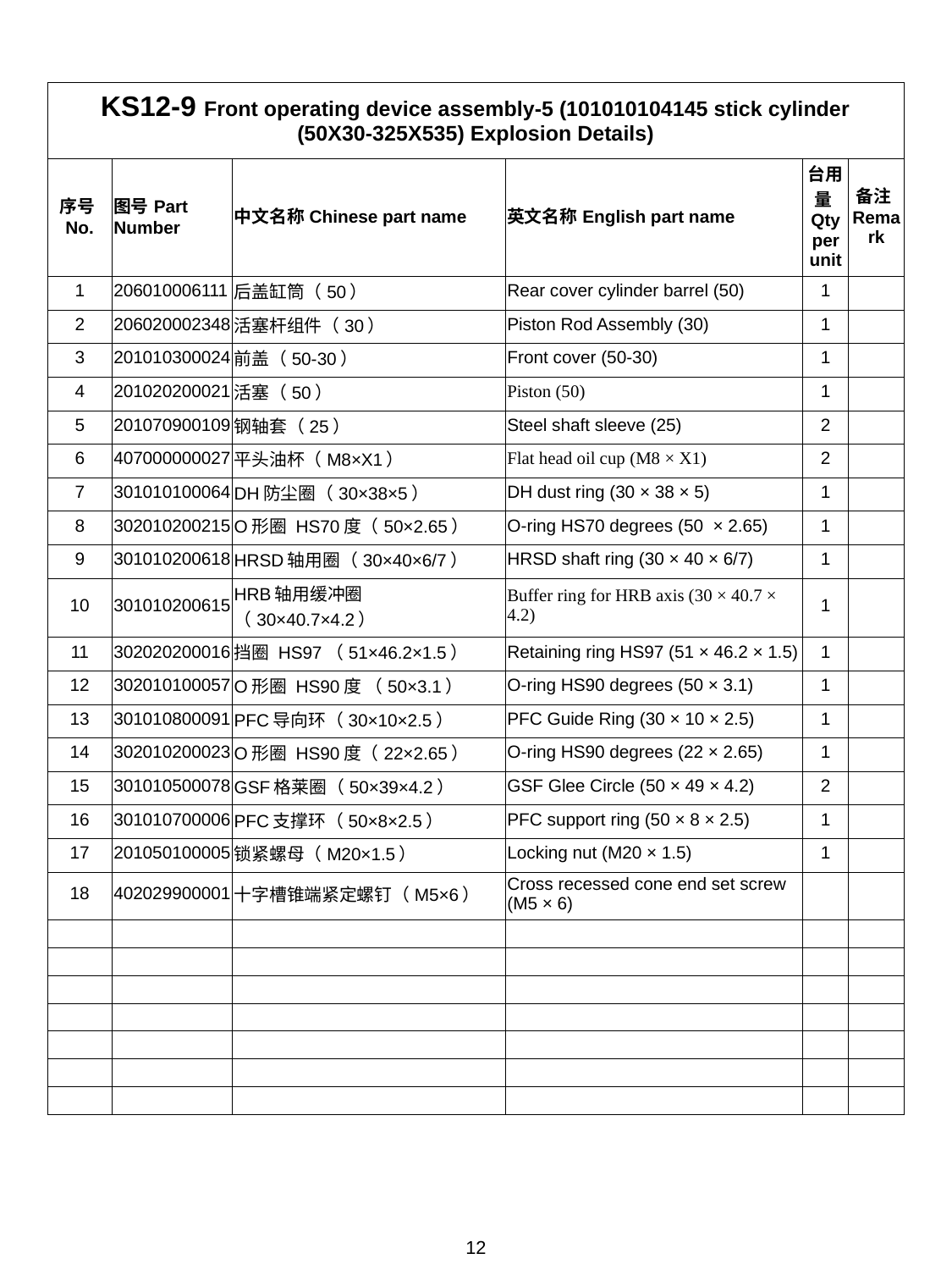

| KS12-9 Front operating device assembly-5 (101010104145 stick cylinder (50X30-325X535) Explosion Details) |  |  |  |  |  |
| --- | --- | --- | --- | --- | --- |
| 序号No. | 图号Part Number | 中文名称Chinese part name | 英文名称English part name | 台用量Qty per unit | 备注Remark |
| 1 | 206010006111 | 后盖缸筒（50） | Rear cover cylinder barrel (50) | 1 |  |
| 2 | 206020002348 | 活塞杆组件（30） | Piston Rod Assembly (30) | 1 |  |
| 3 | 201010300024 | 前盖（50-30） | Front cover (50-30) | 1 |  |
| 4 | 201020200021 | 活塞（50） | Piston (50) | 1 |  |
| 5 | 201070900109 | 钢轴套（25） | Steel shaft sleeve (25) | 2 |  |
| 6 | 407000000027 | 平头油杯（M8×X1） | Flat head oil cup (M8 × X1) | 2 |  |
| 7 | 301010100064 | DH防尘圈（30×38×5） | DH dust ring (30 × 38 × 5) | 1 |  |
| 8 | 302010200215 | O形圈 HS70度（50×2.65） | O-ring HS70 degrees (50 × 2.65) | 1 |  |
| 9 | 301010200618 | HRSD轴用圈（30×40×6/7） | HRSD shaft ring (30 × 40 × 6/7) | 1 |  |
| 10 | 301010200615 | HRB轴用缓冲圈（30×40.7×4.2） | Buffer ring for HRB axis (30 × 40.7 × 4.2) | 1 |  |
| 11 | 302020200016 | 挡圈 HS97（51×46.2×1.5） | Retaining ring HS97 (51 × 46.2 × 1.5) | 1 |  |
| 12 | 302010100057 | O形圈 HS90度 （50×3.1） | O-ring HS90 degrees (50 × 3.1) | 1 |  |
| 13 | 301010800091 | PFC导向环（30×10×2.5） | PFC Guide Ring (30 × 10 × 2.5) | 1 |  |
| 14 | 302010200023 | O形圈 HS90度（22×2.65） | O-ring HS90 degrees (22 × 2.65) | 1 |  |
| 15 | 301010500078 | GSF格莱圈（50×39×4.2） | GSF Glee Circle (50 × 49 × 4.2) | 2 |  |
| 16 | 301010700006 | PFC支撑环（50×8×2.5） | PFC support ring (50 × 8 × 2.5) | 1 |  |
| 17 | 201050100005 | 锁紧螺母（M20×1.5） | Locking nut (M20 × 1.5) | 1 |  |
| 18 | 402029900001 | 十字槽锥端紧定螺钉（M5×6） | Cross recessed cone end set screw (M5 × 6) |  |  |
|  |  |  |  |  |  |
|  |  |  |  |  |  |
|  |  |  |  |  |  |
|  |  |  |  |  |  |
|  |  |  |  |  |  |
|  |  |  |  |  |  |
|  |  |  |  |  |  |
12